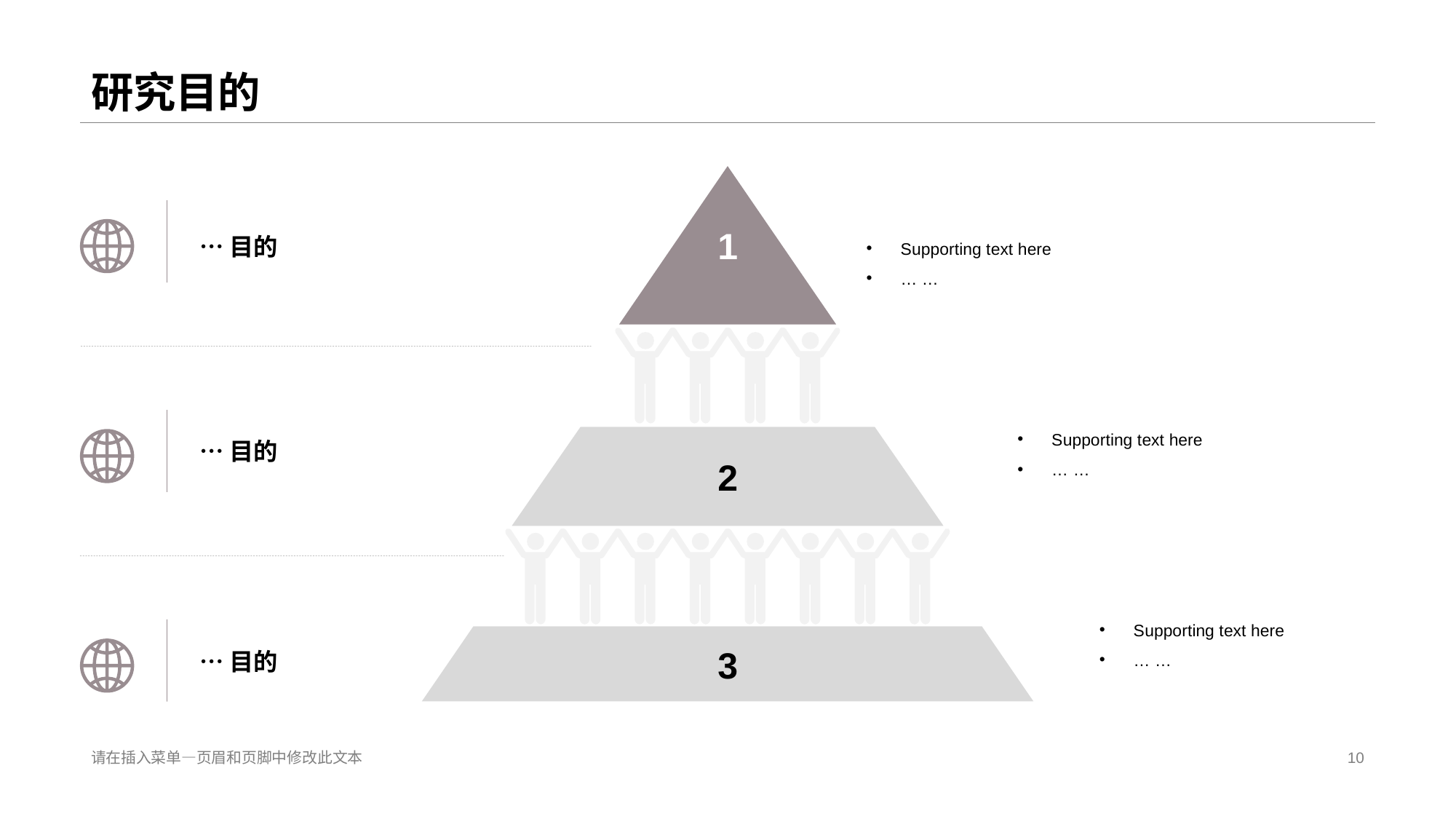

# 研究目的
1

S upporting text here
… …
…目的

S upporting text here
… …
2
…目的

S upporting text here
… …
3

…目的
请在插入菜单—页眉和页脚中修改此文本
10